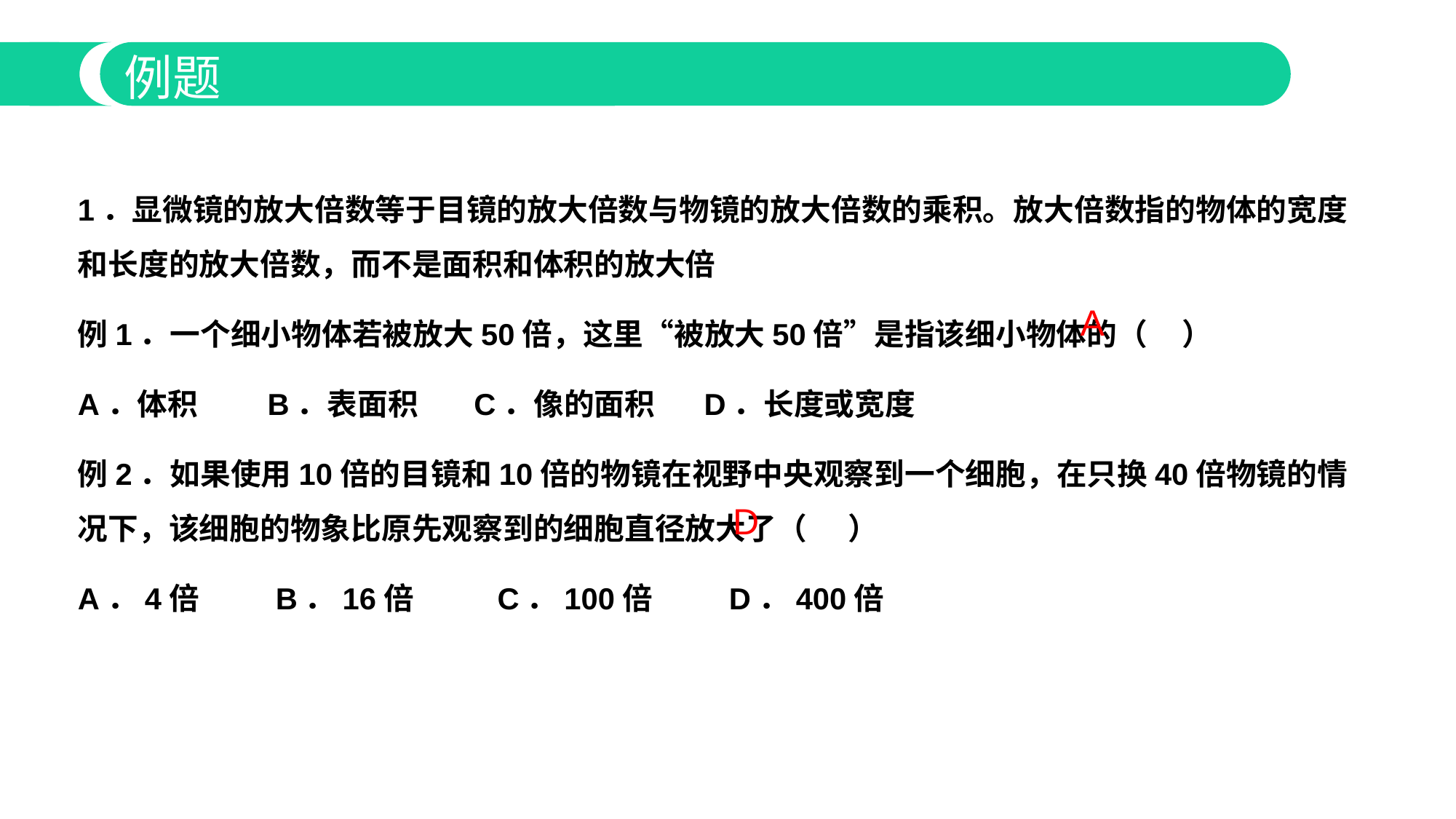

例题
1．显微镜的放大倍数等于目镜的放大倍数与物镜的放大倍数的乘积。放大倍数指的物体的宽度和长度的放大倍数，而不是面积和体积的放大倍
例1．一个细小物体若被放大50倍，这里“被放大50倍”是指该细小物体的（     ）
A．体积         B．表面积       C．像的面积      D．长度或宽度
例2．如果使用10倍的目镜和10倍的物镜在视野中央观察到一个细胞，在只换40倍物镜的情况下，该细胞的物象比原先观察到的细胞直径放大了（      ）
A．4倍          B．16倍           C．100倍          D．400倍
A
D